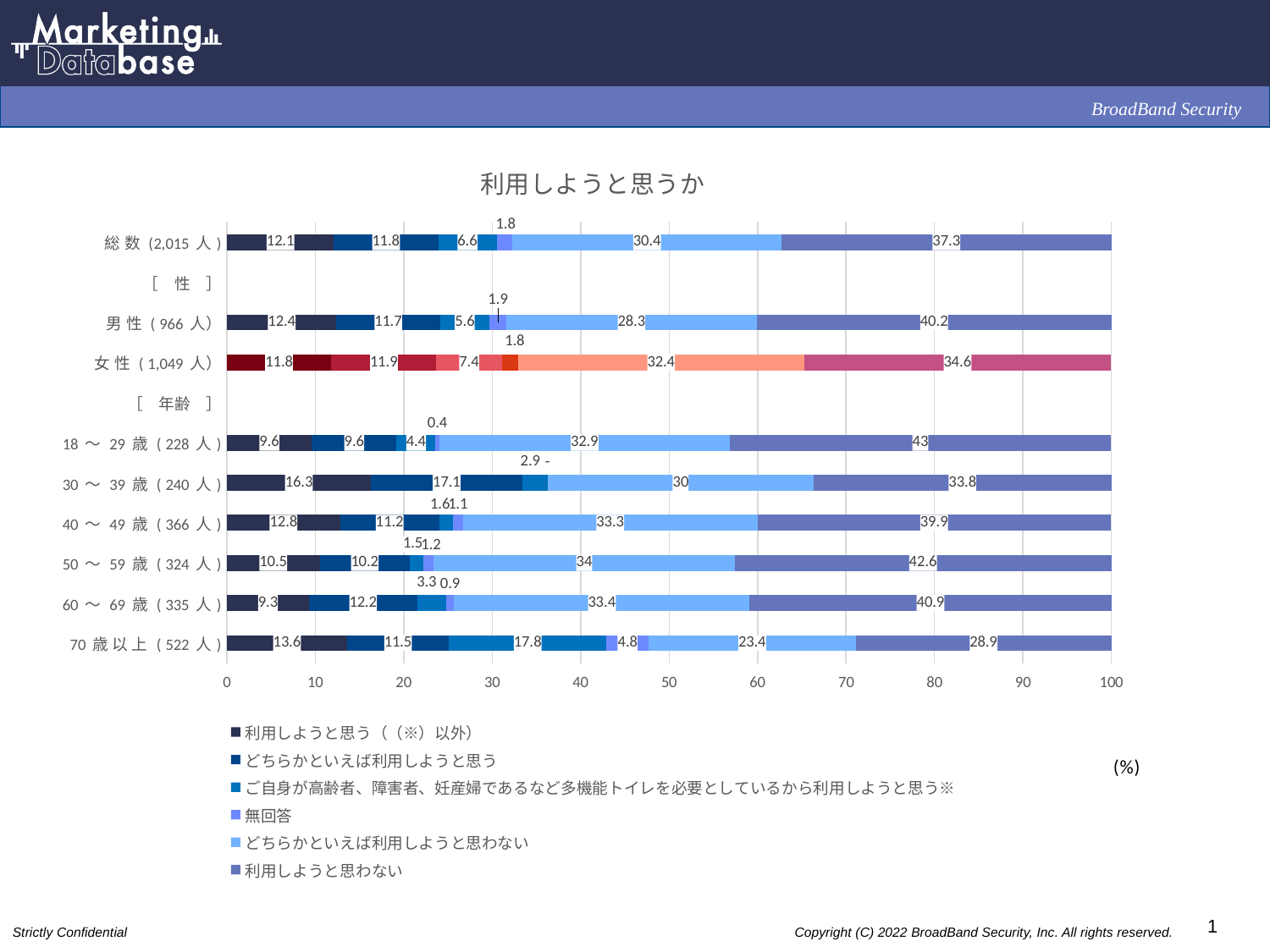

### Chart: 利用しようと思うか

| Category | 利用しようと思う（（※）以外） | どちらかといえば利用しようと思う | ご自身が高齢者、障害者、妊産婦であるなど多機能トイレを必要としているから利用しようと思う※ | 無回答 | どちらかといえば利用しようと思わない | 利用しようと思わない |
|---|---|---|---|---|---|---|
| 総 数 (2,015 人) | 12.1 | 11.8 | 6.6 | 1.8 | 30.4 | 37.3 |
| ［　性　］ | None | None | None | None | None | None |
| 男 性 ( 966 人） | 12.4 | 11.7 | 5.6 | 1.9 | 28.3 | 40.2 |
| 女 性 ( 1,049 人） | 11.8 | 11.9 | 7.4 | 1.8 | 32.4 | 34.6 |
| ［　年齢　］ | None | None | None | None | None | None |
| 18 ～ 29 歳 ( 228 人) | 9.6 | 9.6 | 4.4 | 0.4 | 32.9 | 43.0 |
| 30 ～ 39 歳 ( 240 人) | 16.3 | 17.1 | 2.9 | 0.0 | 30.0 | 33.8 |
| 40 ～ 49 歳 ( 366 人) | 12.8 | 11.2 | 1.6 | 1.1 | 33.3 | 39.9 |
| 50 ～ 59 歳 ( 324 人) | 10.5 | 10.2 | 1.5 | 1.2 | 34.0 | 42.6 |
| 60 ～ 69 歳 ( 335 人) | 9.3 | 12.2 | 3.3 | 0.9 | 33.4 | 40.9 |
| 70 歳 以 上 ( 522 人) | 13.6 | 11.5 | 17.8 | 4.8 | 23.4 | 28.9 |